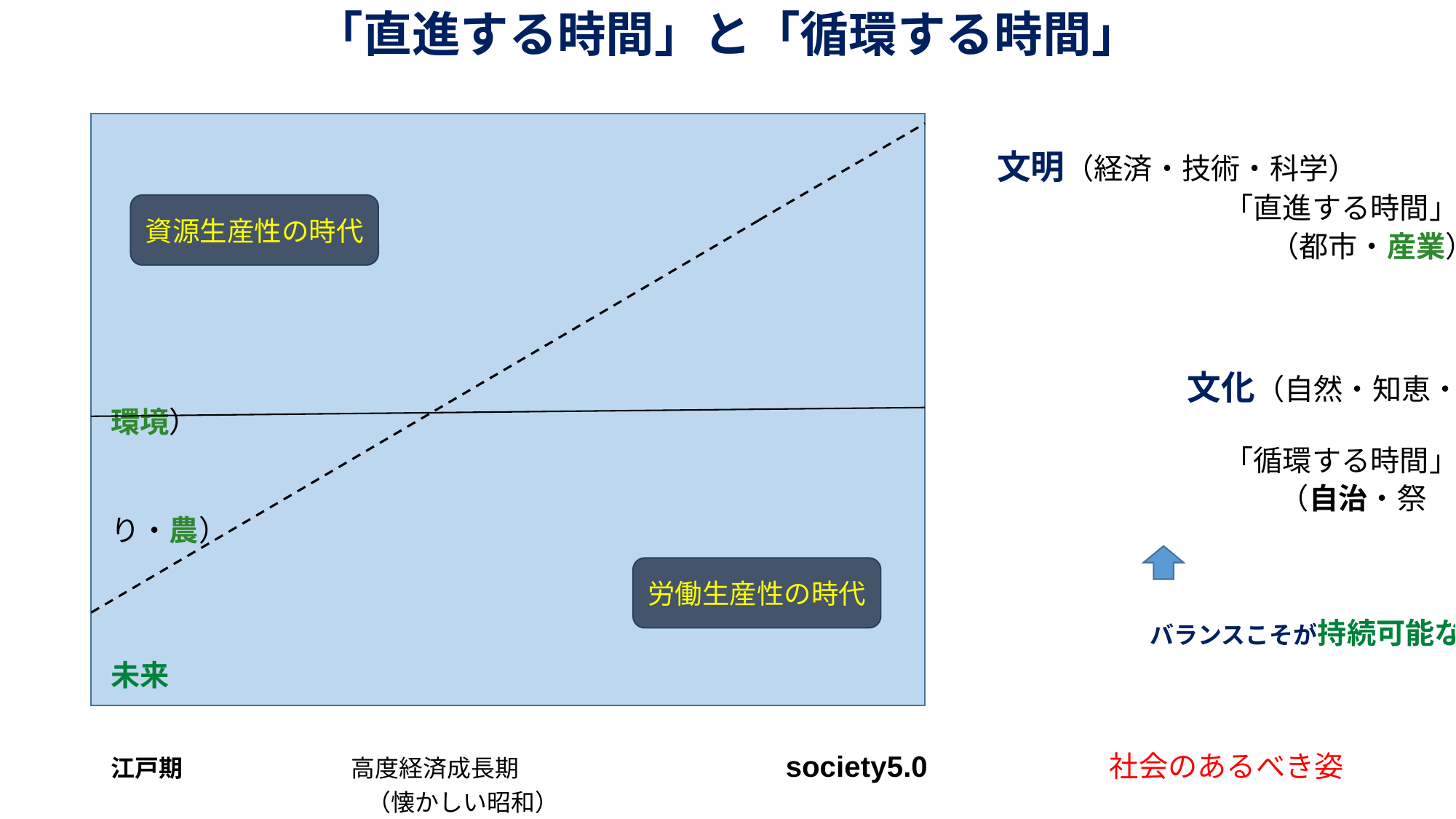

# 「直進する時間」と「循環する時間」

                 　　　　　                                                                        　　　     　　　　　　　　　　　　　　　　  　　文明（経済・技術・科学）
　　　　　　　　　　　　　　　　　　　　　　　　　　　　　　　　　　　　　　　　　　　　　　　　　　　　　　　　　　　　「直進する時間」
　　　　　　　　　　　　　　　　　　　　　　　　　　　　　　　　　　　　　　  　　　　　　　　　　　　　　　　　　　　　　　　（都市・産業）

　　　　　　　　　　　　　　　　　　　　　　　　　　　　　　　　　　　　　　　　　　　　　　　　　　　　　　　　　　文化（自然・知恵・環境）
　　　　　　　　　　　　　　　　　　　　　　　　　　　　　　　　　　　　　　　　　　　　　　　　　　　　　　　　　　　　「循環する時間」
　　　　　　　　　　　　　　　　　　　　　　　　　　　　　　　　　　　　　　　　　　　　　　　　　　　　　　　　　　　　　　　（自治・祭り・農）

　　　　　　　　　　　　　　　　　　　　　　　　　　　　　　　　　　　　　　　　　　　　　　　　　　　　　　　　バランスこそが持続可能な未来

江戸期　　　　　　　高度経済成長期　　　　　　　　　　　society5.0　　　　　　　社会のあるべき姿
　　　　　　　　　　　　　　　　（懐かしい昭和）
資源生産性の時代

労働生産性の時代